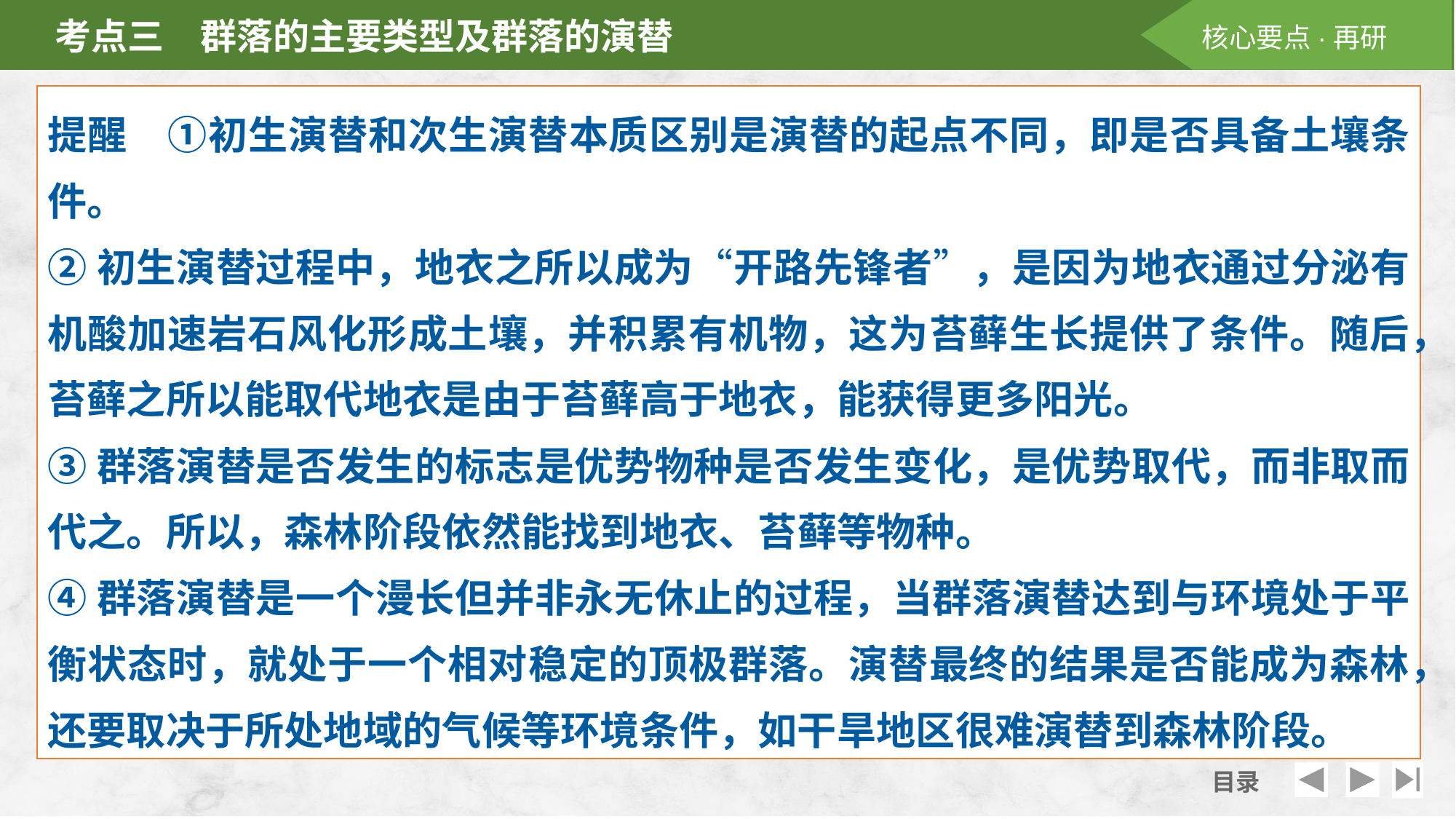

提醒　①初生演替和次生演替本质区别是演替的起点不同，即是否具备土壤条件。
②初生演替过程中，地衣之所以成为“开路先锋者”，是因为地衣通过分泌有机酸加速岩石风化形成土壤，并积累有机物，这为苔藓生长提供了条件。随后，苔藓之所以能取代地衣是由于苔藓高于地衣，能获得更多阳光。
③群落演替是否发生的标志是优势物种是否发生变化，是优势取代，而非取而代之。所以，森林阶段依然能找到地衣、苔藓等物种。
④群落演替是一个漫长但并非永无休止的过程，当群落演替达到与环境处于平衡状态时，就处于一个相对稳定的顶极群落。演替最终的结果是否能成为森林，还要取决于所处地域的气候等环境条件，如干旱地区很难演替到森林阶段。